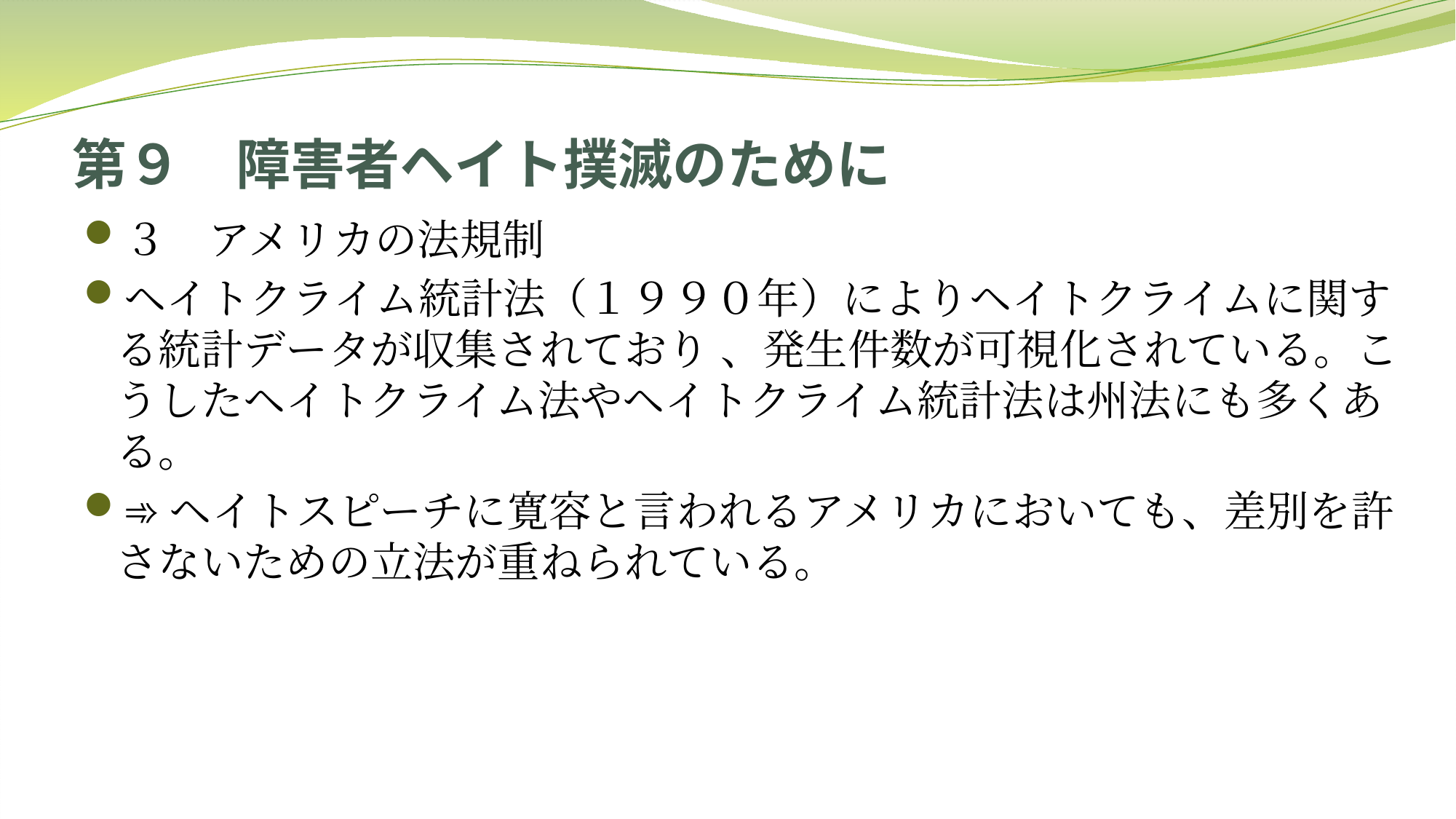

# 第９　障害者ヘイト撲滅のために
３　アメリカの法規制
ヘイトクライム統計法（１９９０年）によりヘイトクライムに関する統計データが収集されており 、発生件数が可視化されている。こうしたヘイトクライム法やヘイトクライム統計法は州法にも多くある。
➾ヘイトスピーチに寛容と言われるアメリカにおいても、差別を許さないための立法が重ねられている。